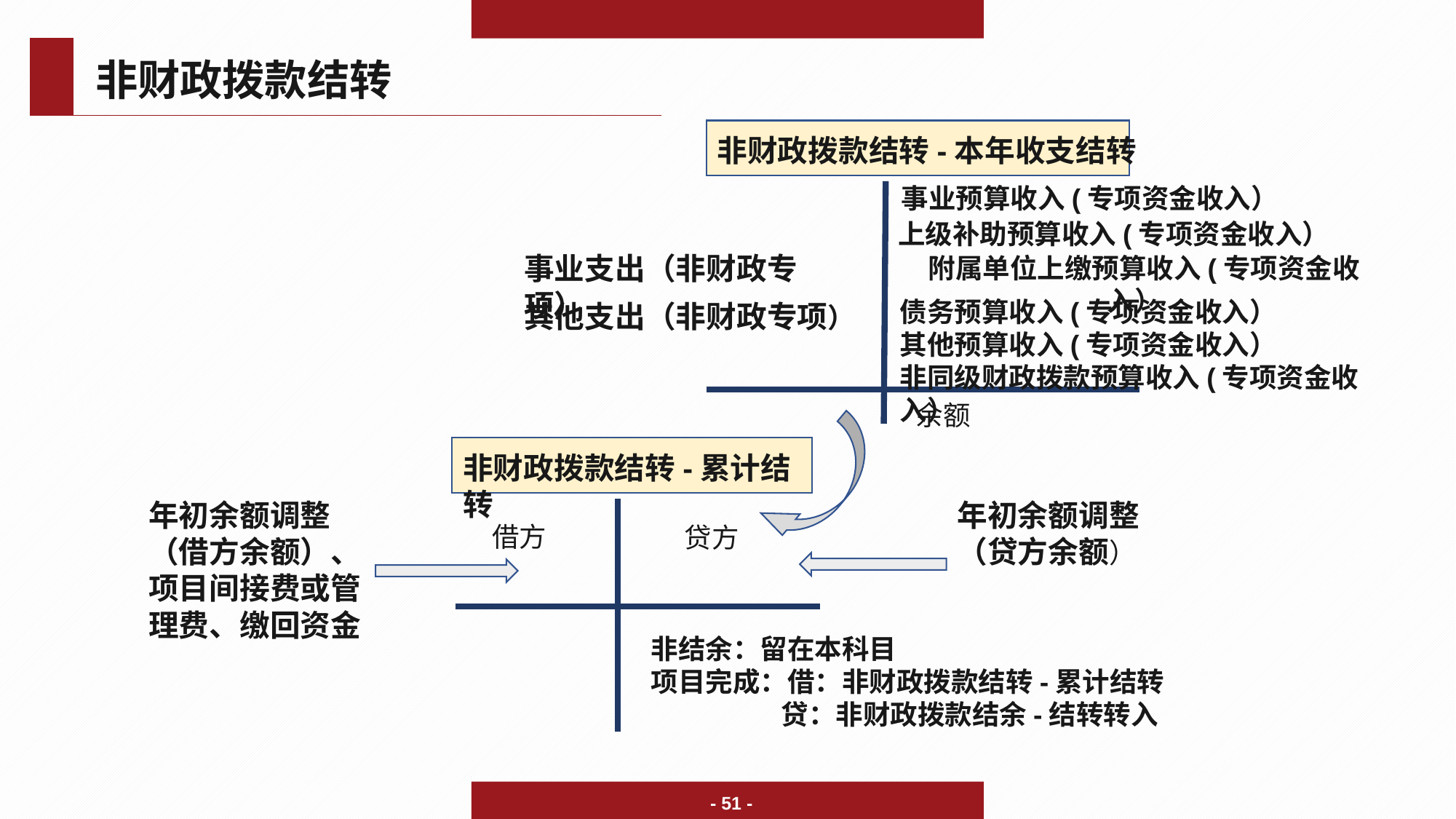

非财政拨款结转

非财政拨款结转-本年收支结转
事业预算收入(专项资金收入）
上级补助预算收入(专项资金收入）
事业支出（非财政专项）
  附属单位上缴预算收入(专项资金收入）
债务预算收入(专项资金收入）
其他预算收入(专项资金收入）
非同级财政拨款预算收入(专项资金收入）

其他支出（非财政专项）
余额

非财政拨款结转-累计结转
年初余额调整（贷方余额）
年初余额调整（借方余额）、项目间接费或管理费、缴回资金
借方
贷方

非结余：留在本科目
项目完成：借：非财政拨款结转-累计结转
                    贷：非财政拨款结余-结转转入

- 51 -